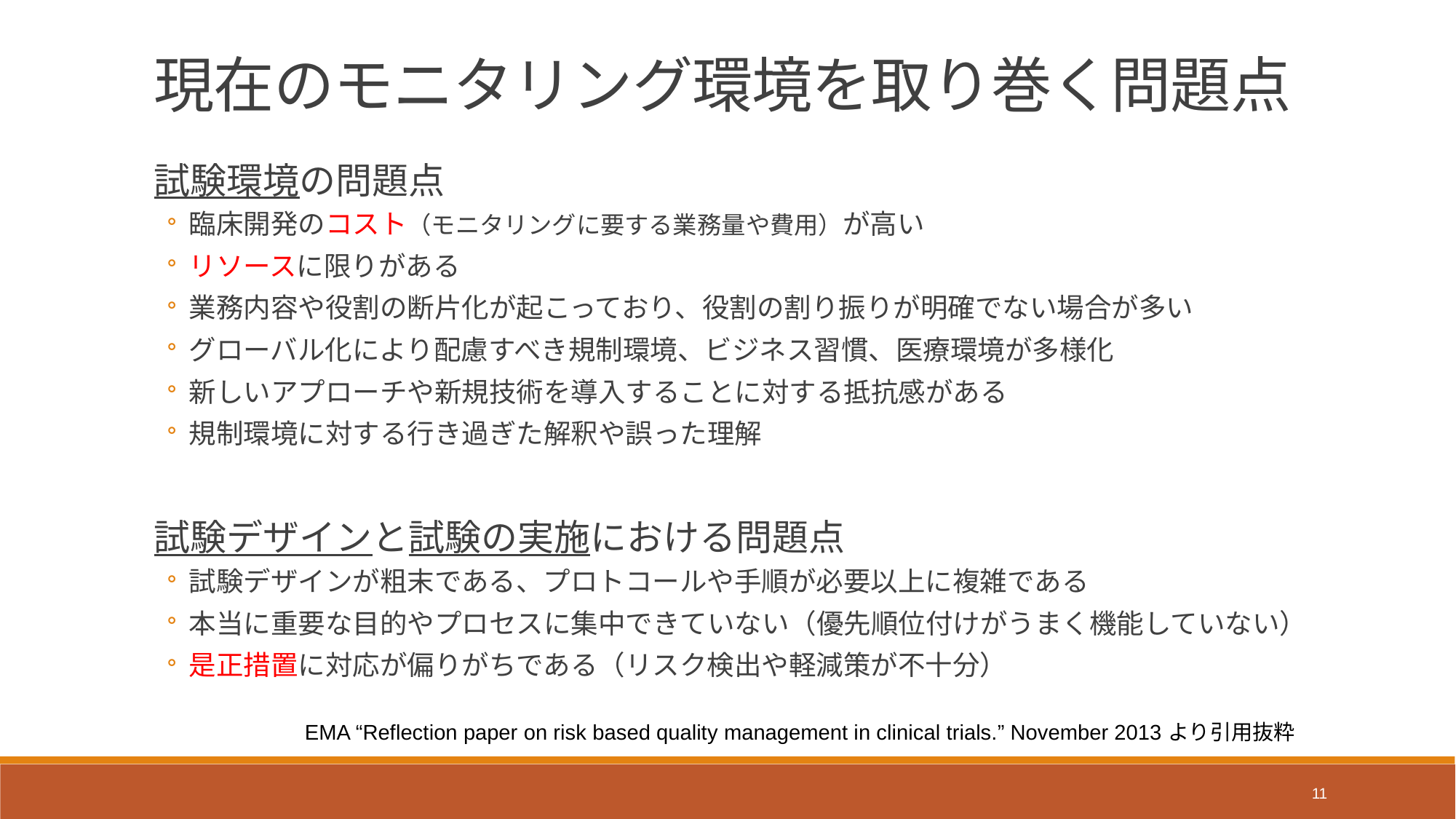

現在のモニタリング環境を取り巻く問題点
試験環境の問題点
臨床開発のコスト（モニタリングに要する業務量や費用）が高い
リソースに限りがある
業務内容や役割の断片化が起こっており、役割の割り振りが明確でない場合が多い
グローバル化により配慮すべき規制環境、ビジネス習慣、医療環境が多様化
新しいアプローチや新規技術を導入することに対する抵抗感がある
規制環境に対する行き過ぎた解釈や誤った理解

試験デザインと試験の実施における問題点
試験デザインが粗末である、プロトコールや手順が必要以上に複雑である
本当に重要な目的やプロセスに集中できていない（優先順位付けがうまく機能していない）
是正措置に対応が偏りがちである（リスク検出や軽減策が不十分）

EMA “Reflection paper on risk based quality management in clinical trials.” November 2013より引用抜粋
11